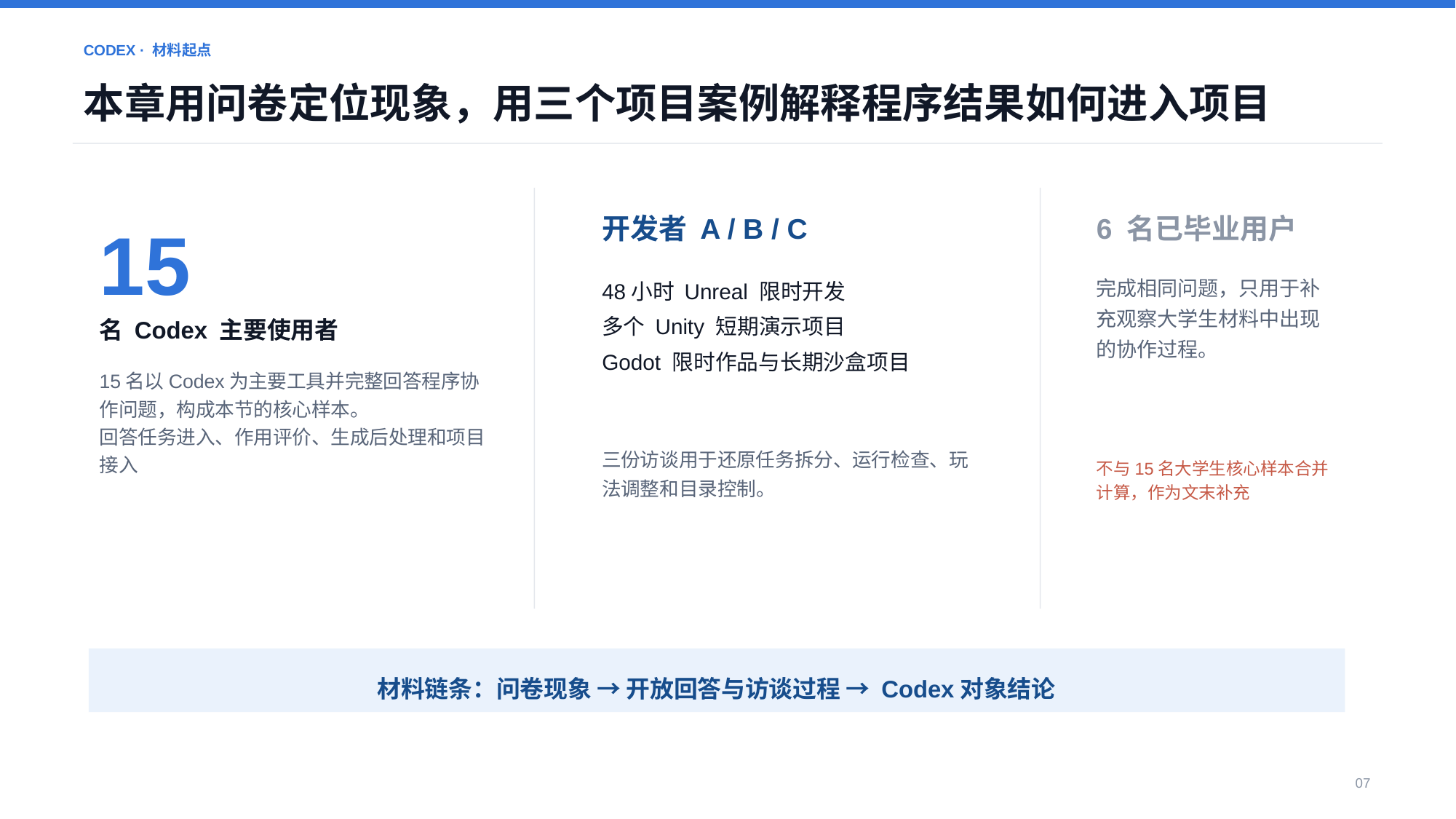

CODEX · 材料起点
本章用问卷定位现象，用三个项目案例解释程序结果如何进入项目

15
开发者 A / B / C
6 名已毕业用户
48小时 Unreal 限时开发
多个 Unity 短期演示项目
Godot 限时作品与长期沙盒项目
完成相同问题，只用于补充观察大学生材料中出现的协作过程。
名 Codex 主要使用者
15名以Codex为主要工具并完整回答程序协作问题，构成本节的核心样本。
回答任务进入、作用评价、生成后处理和项目接入
三份访谈用于还原任务拆分、运行检查、玩法调整和目录控制。
不与15名大学生核心样本合并计算，作为文末补充

材料链条：问卷现象 → 开放回答与访谈过程 → Codex对象结论

07